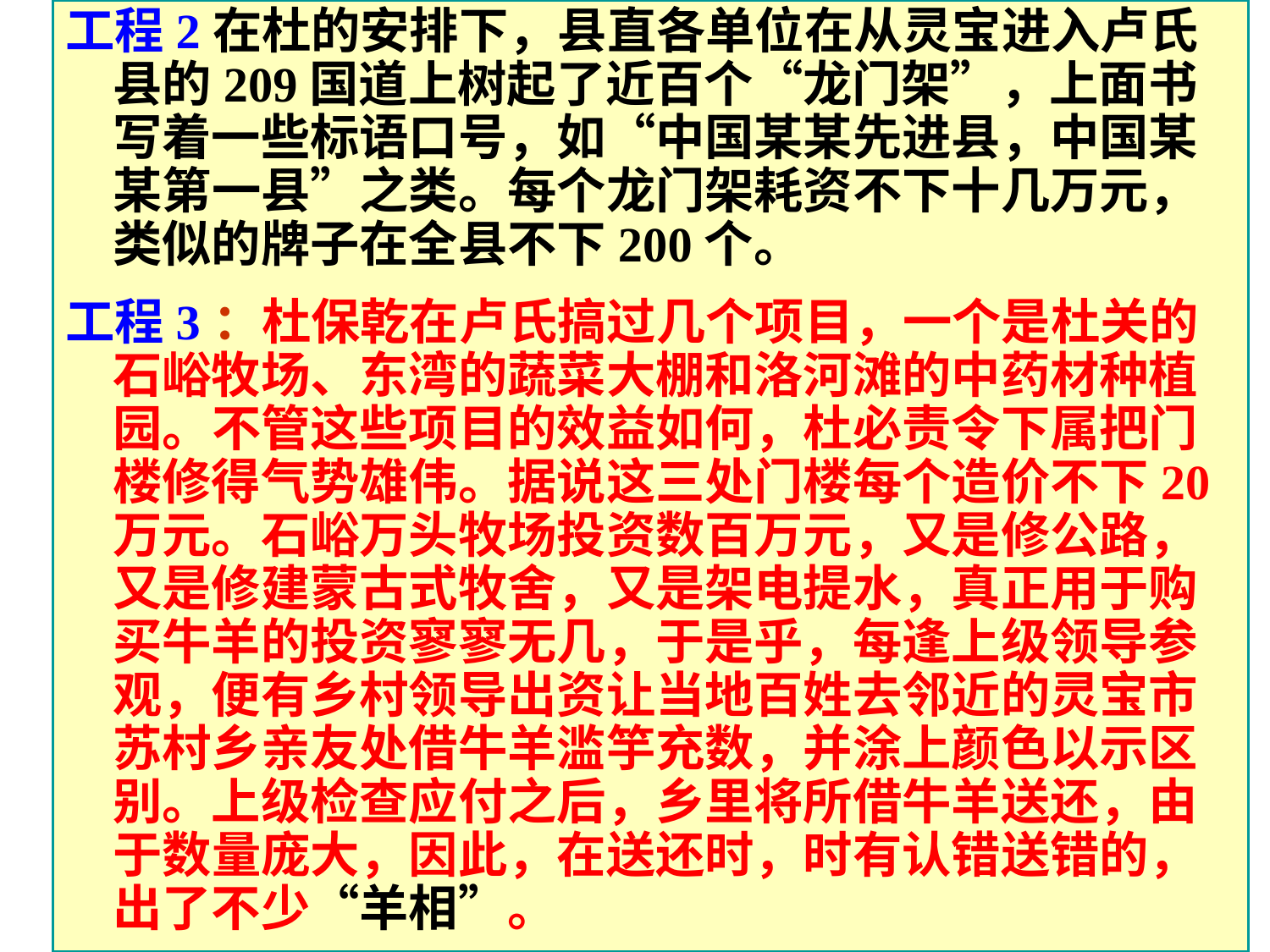

工程2在杜的安排下，县直各单位在从灵宝进入卢氏县的209国道上树起了近百个“龙门架”，上面书写着一些标语口号，如“中国某某先进县，中国某某第一县”之类。每个龙门架耗资不下十几万元，类似的牌子在全县不下200个。
工程3：杜保乾在卢氏搞过几个项目，一个是杜关的石峪牧场、东湾的蔬菜大棚和洛河滩的中药材种植园。不管这些项目的效益如何，杜必责令下属把门楼修得气势雄伟。据说这三处门楼每个造价不下20万元。石峪万头牧场投资数百万元，又是修公路，又是修建蒙古式牧舍，又是架电提水，真正用于购买牛羊的投资寥寥无几，于是乎，每逢上级领导参观，便有乡村领导出资让当地百姓去邻近的灵宝市苏村乡亲友处借牛羊滥竽充数，并涂上颜色以示区别。上级检查应付之后，乡里将所借牛羊送还，由于数量庞大，因此，在送还时，时有认错送错的，出了不少“羊相”。

#